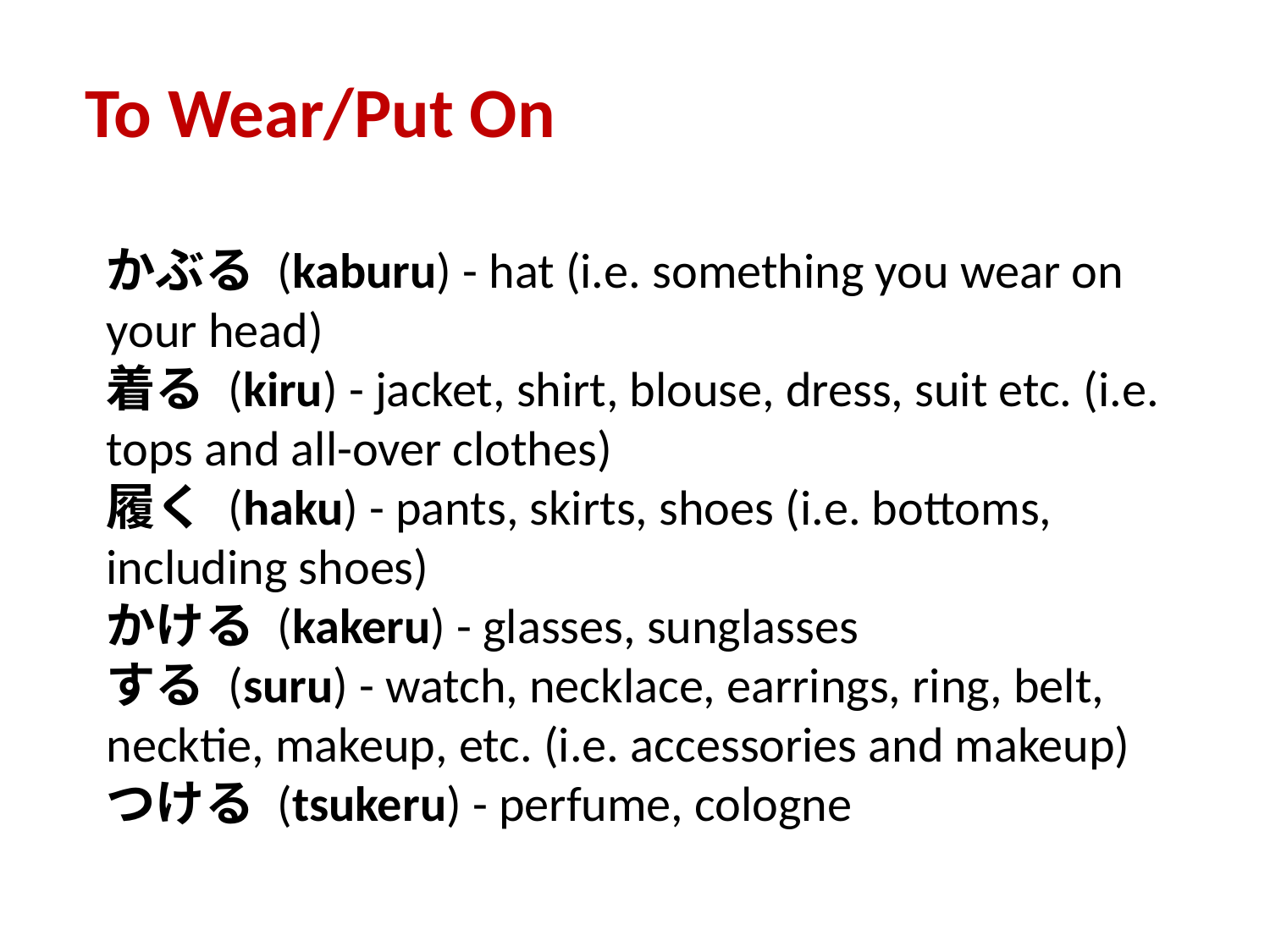

To Wear/Put On
かぶる (kaburu) - hat (i.e. something you wear on your head)
着る (kiru) - jacket, shirt, blouse, dress, suit etc. (i.e. tops and all-over clothes)
履く (haku) - pants, skirts, shoes (i.e. bottoms, including shoes)
かける (kakeru) - glasses, sunglasses
する (suru) - watch, necklace, earrings, ring, belt, necktie, makeup, etc. (i.e. accessories and makeup)
つける (tsukeru) - perfume, cologne